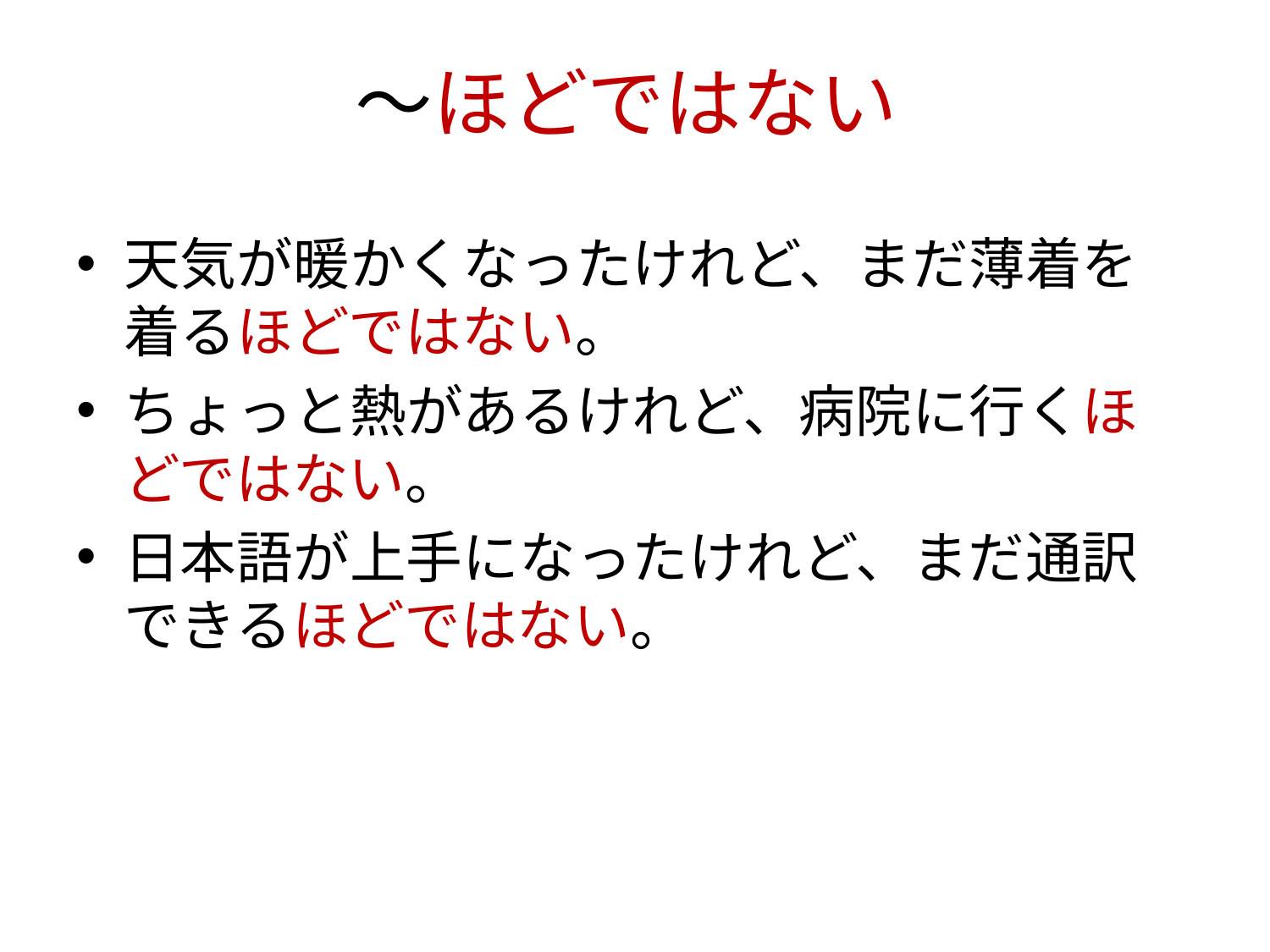

# ～ほどではない
天気が暖かくなったけれど、まだ薄着を着るほどではない。
ちょっと熱があるけれど、病院に行くほどではない。
日本語が上手になったけれど、まだ通訳できるほどではない。